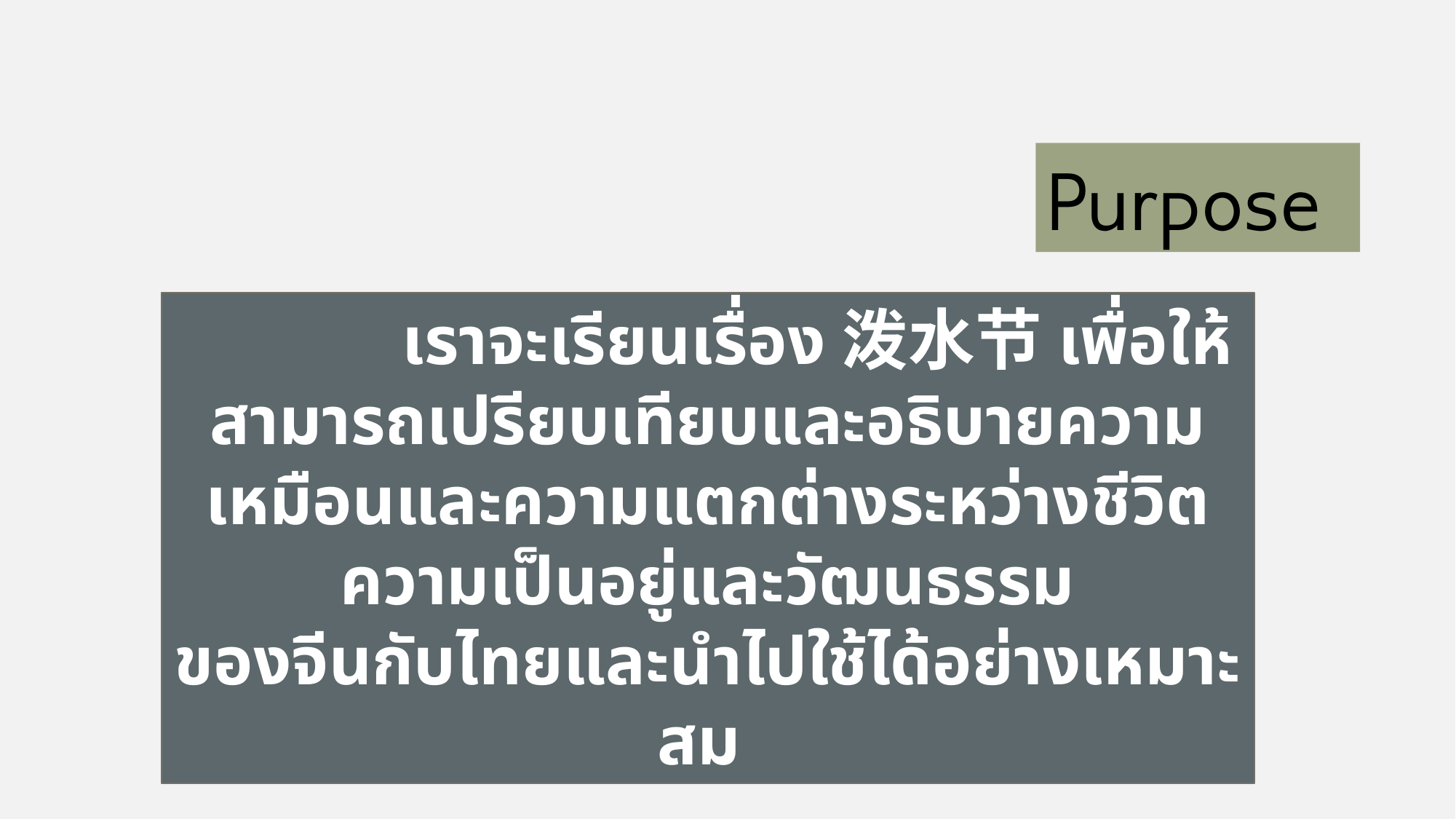

Purpose
		เราจะเรียนเรื่อง泼水节เพื่อให้สามารถเปรียบเทียบและอธิบายความเหมือนและความแตกต่างระหว่างชีวิตความเป็นอยู่และวัฒนธรรม
ของจีนกับไทยและนำไปใช้ได้อย่างเหมาะสม